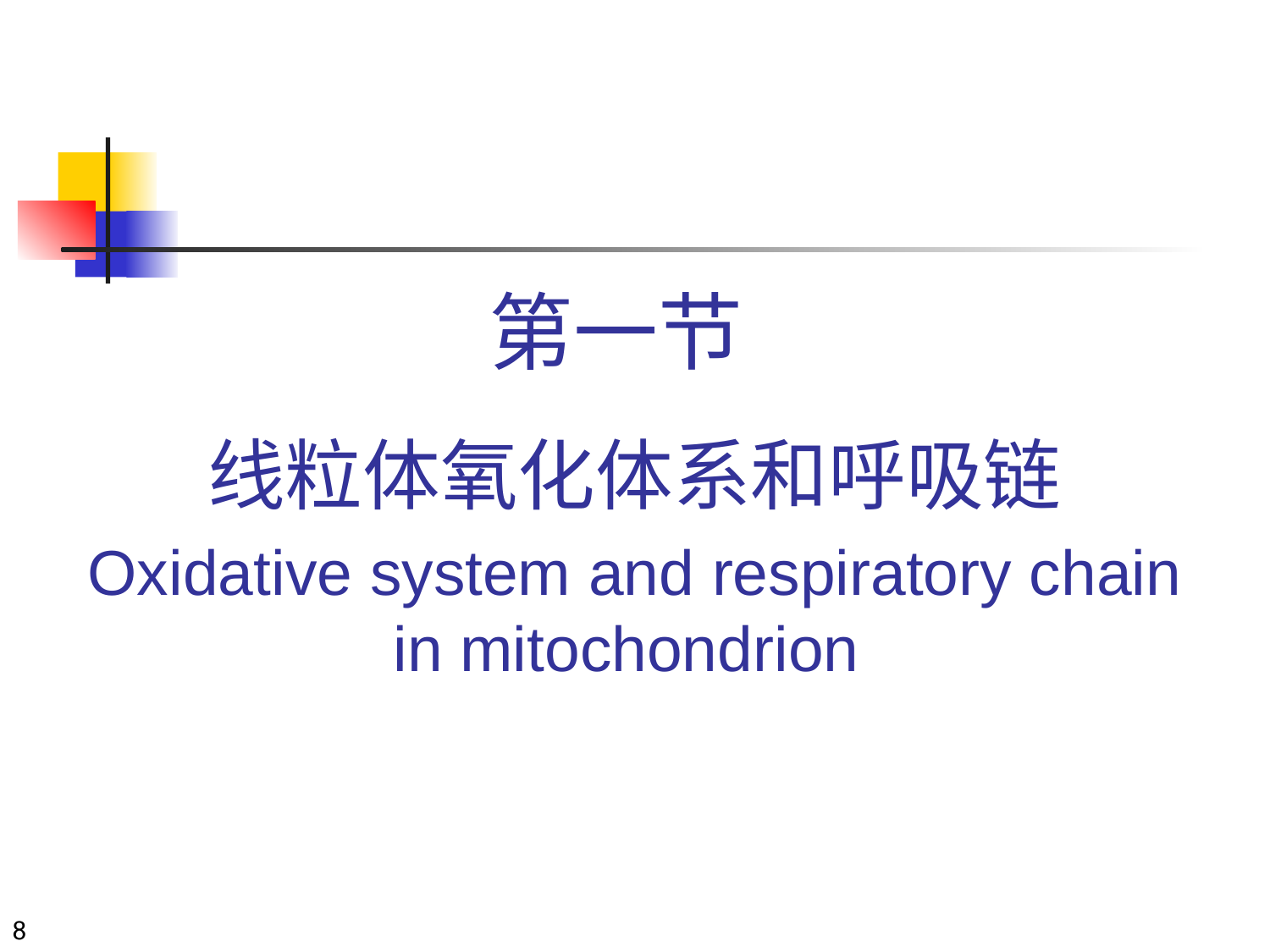

# 第一节 线粒体氧化体系和呼吸链
Oxidative system and respiratory chain in mitochondrion
8